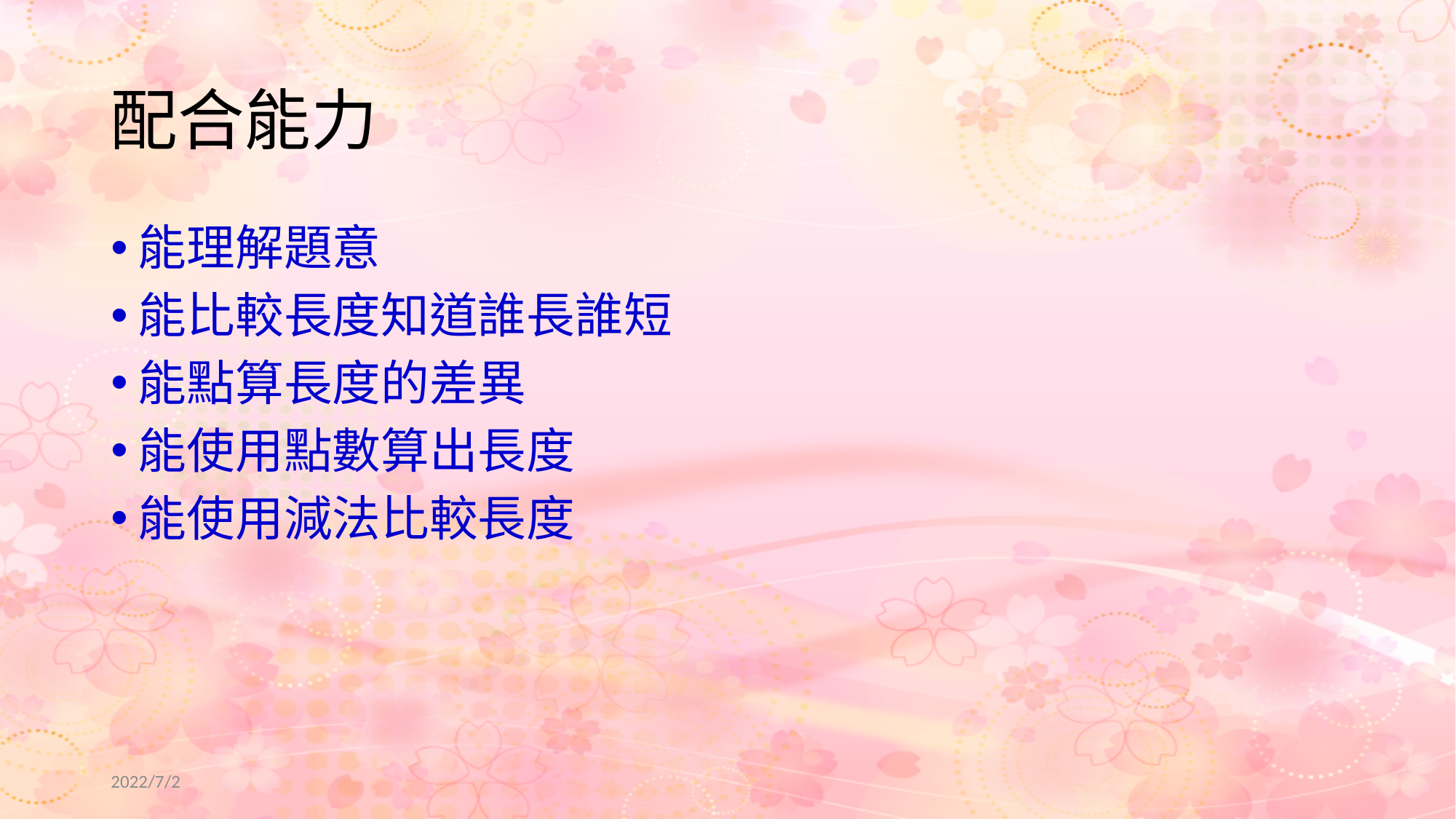

# 配合能力
能理解題意
能比較長度知道誰長誰短
能點算長度的差異
能使用點數算出長度
能使用減法比較長度
2022/7/2